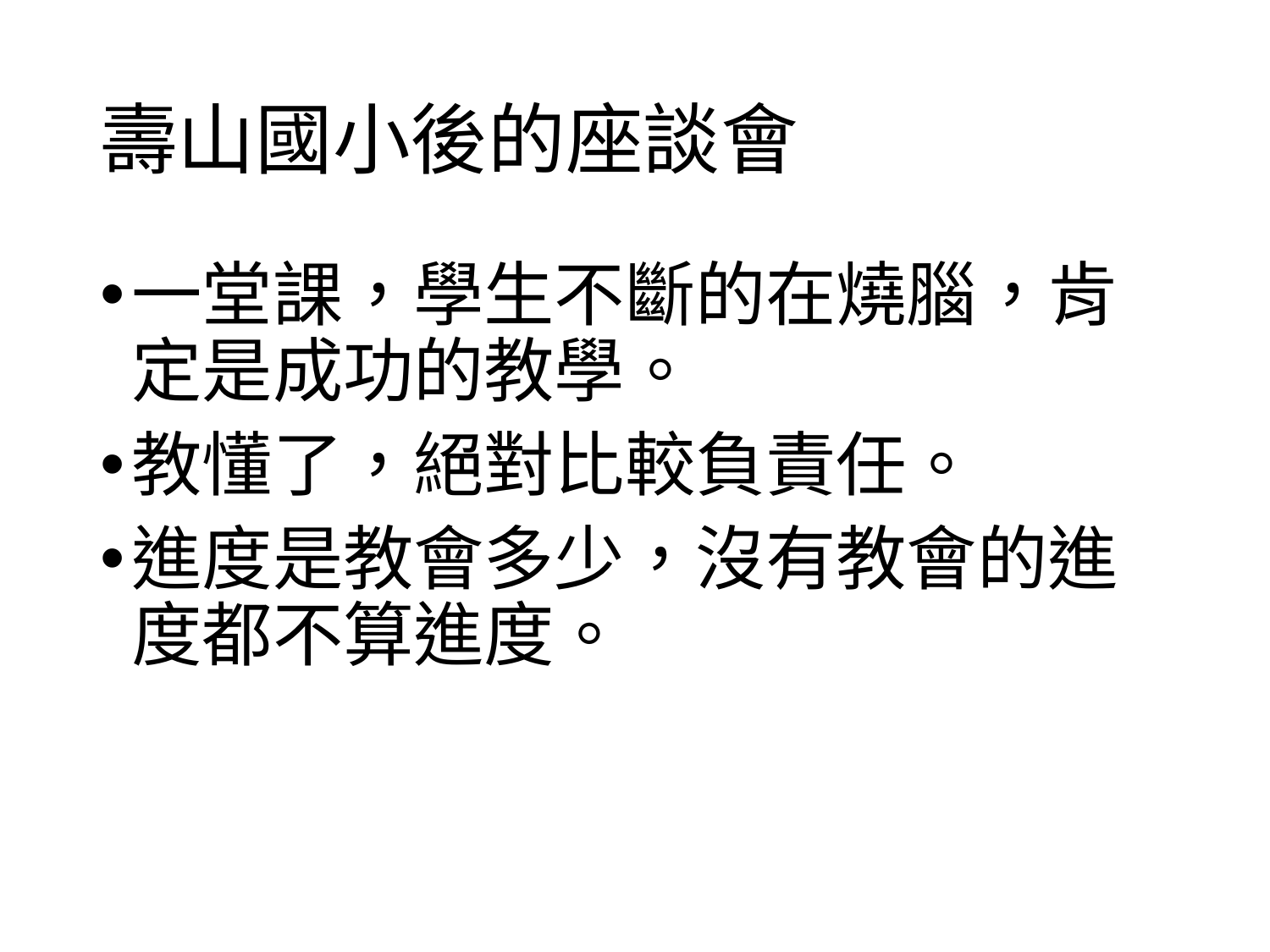

# 壽山國小後的座談會
一堂課，學生不斷的在燒腦，肯定是成功的教學。
教懂了，絕對比較負責任。
進度是教會多少，沒有教會的進度都不算進度。